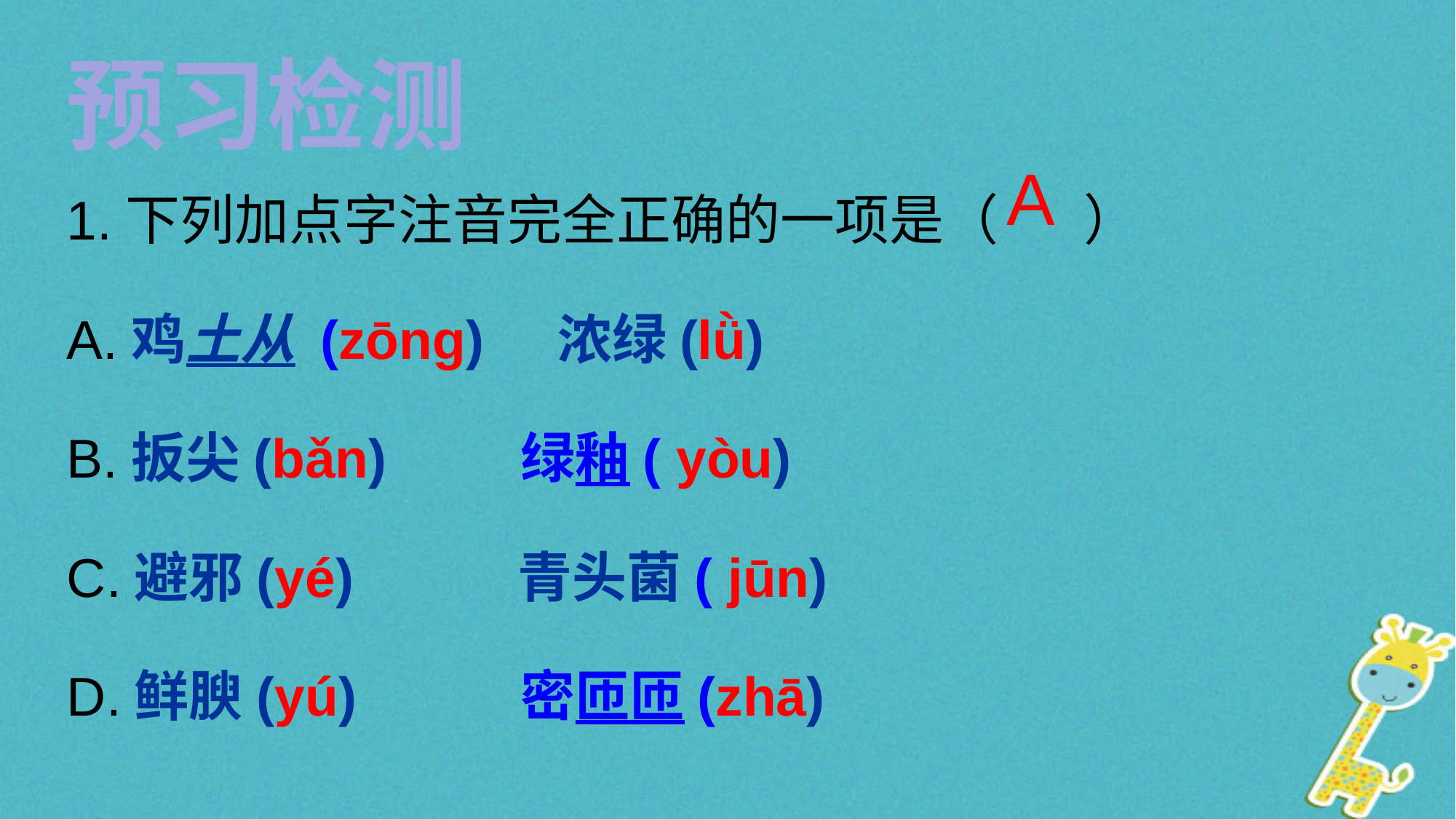

预习检测
1.下列加点字注音完全正确的一项是（       ）
A.鸡土从 (zōng)    浓绿(lǜ)
B.扳尖(bǎn)        绿釉( yòu)
C.避邪(yé)          青头菌( jūn)
D.鲜腴(yú)          密匝匝(zhā)
A